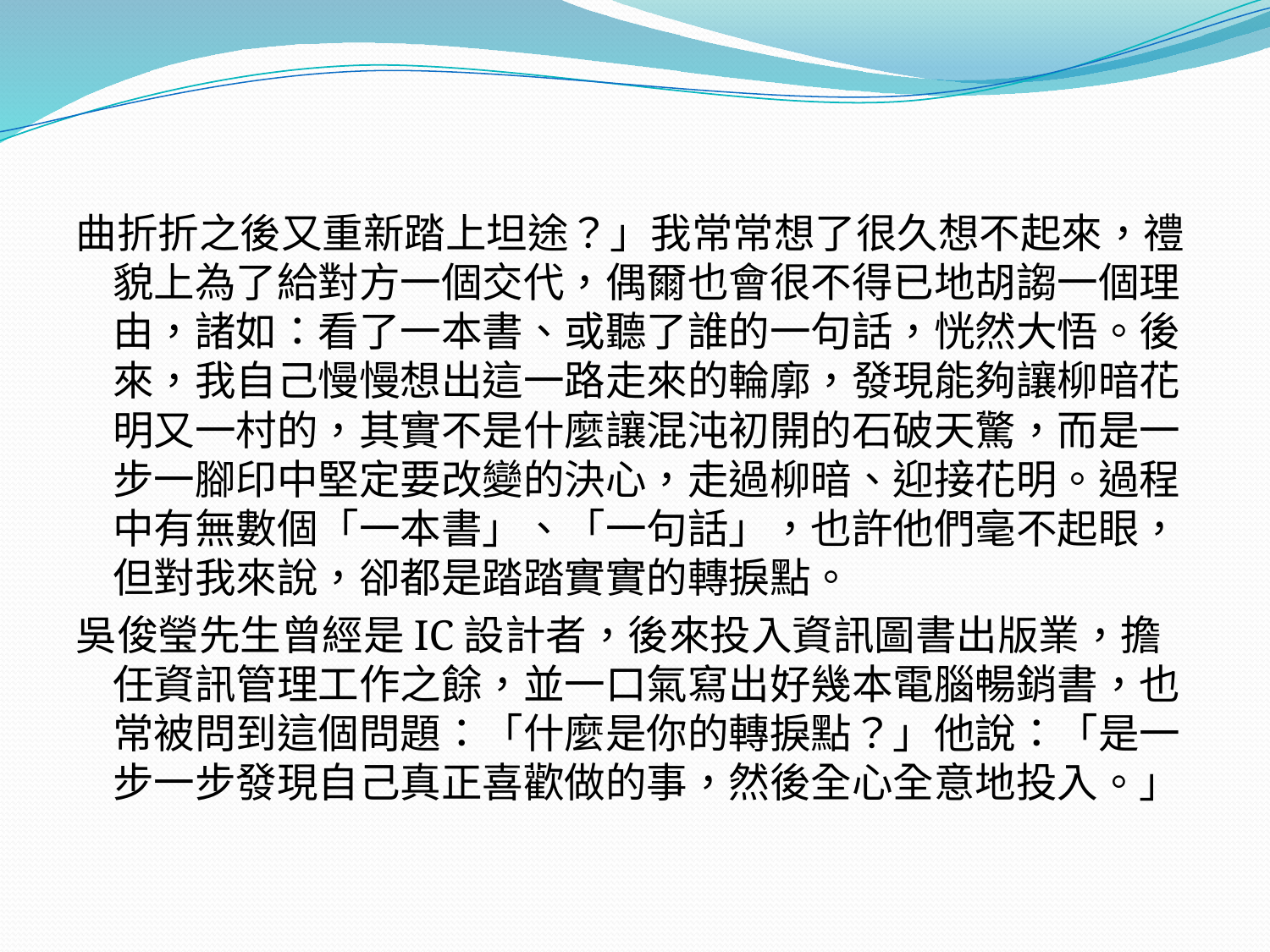

#
曲折折之後又重新踏上坦途？」我常常想了很久想不起來，禮貌上為了給對方一個交代，偶爾也會很不得已地胡謅一個理由，諸如：看了一本書、或聽了誰的一句話，恍然大悟。後來，我自己慢慢想出這一路走來的輪廓，發現能夠讓柳暗花明又一村的，其實不是什麼讓混沌初開的石破天驚，而是一步一腳印中堅定要改變的決心，走過柳暗、迎接花明。過程中有無數個「一本書」、「一句話」，也許他們毫不起眼，但對我來說，卻都是踏踏實實的轉捩點。
吳俊瑩先生曾經是IC設計者，後來投入資訊圖書出版業，擔任資訊管理工作之餘，並一口氣寫出好幾本電腦暢銷書，也常被問到這個問題：「什麼是你的轉捩點？」他說：「是一步一步發現自己真正喜歡做的事，然後全心全意地投入。」